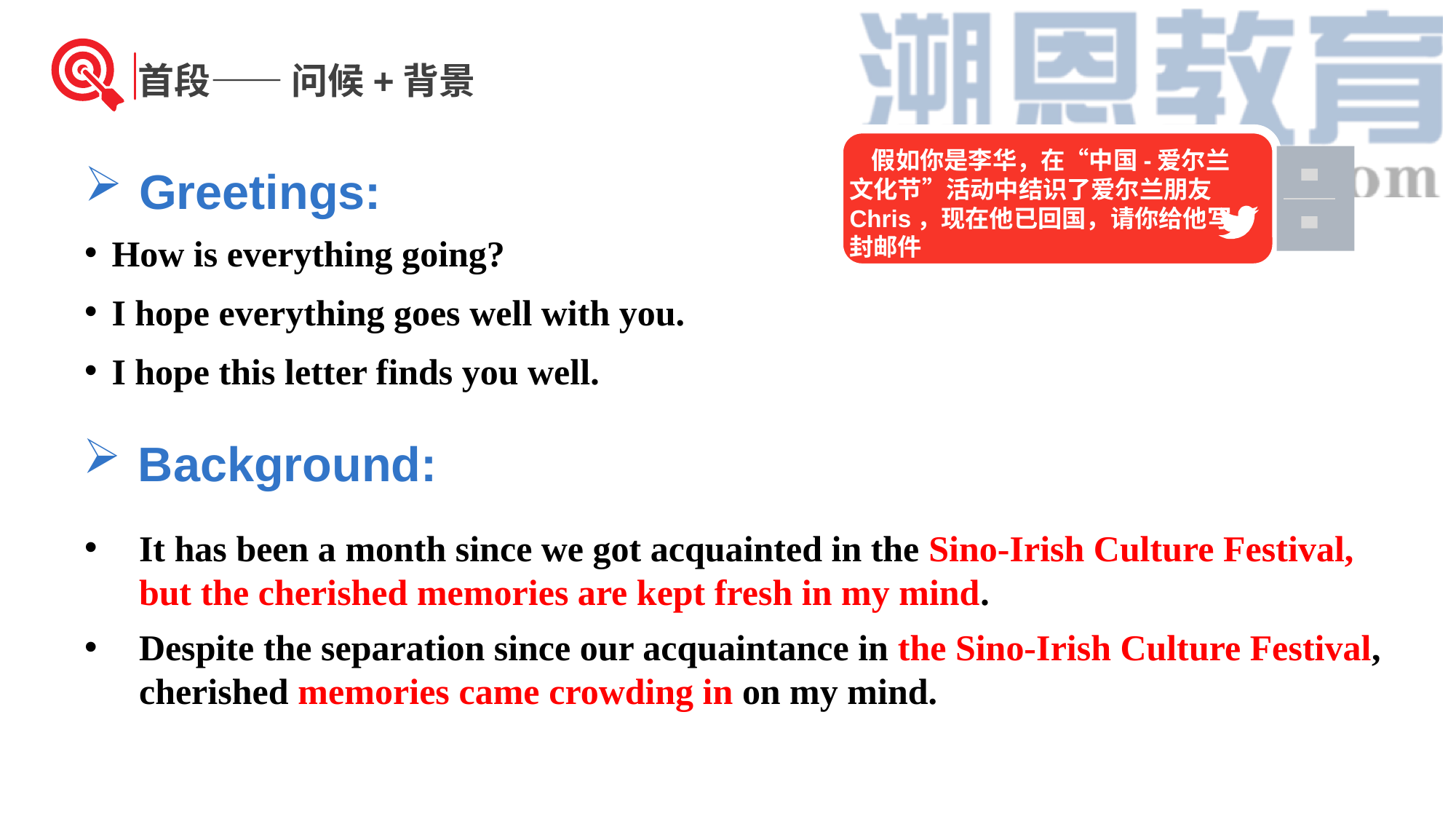

首段—— 问候+背景

   假如你是李华，在“中国-爱尔兰文化节”活动中结识了爱尔兰朋友Chris，现在他已回国，请你给他写封邮件

Greetings:

How is everything going?
I hope everything goes well with you.
I hope this letter finds you well.
Background:
It has been a month since we got acquainted in the Sino-Irish Culture Festival, but the cherished memories are kept fresh in my mind.
Despite the separation since our acquaintance in the Sino-Irish Culture Festival, cherished memories came crowding in on my mind.